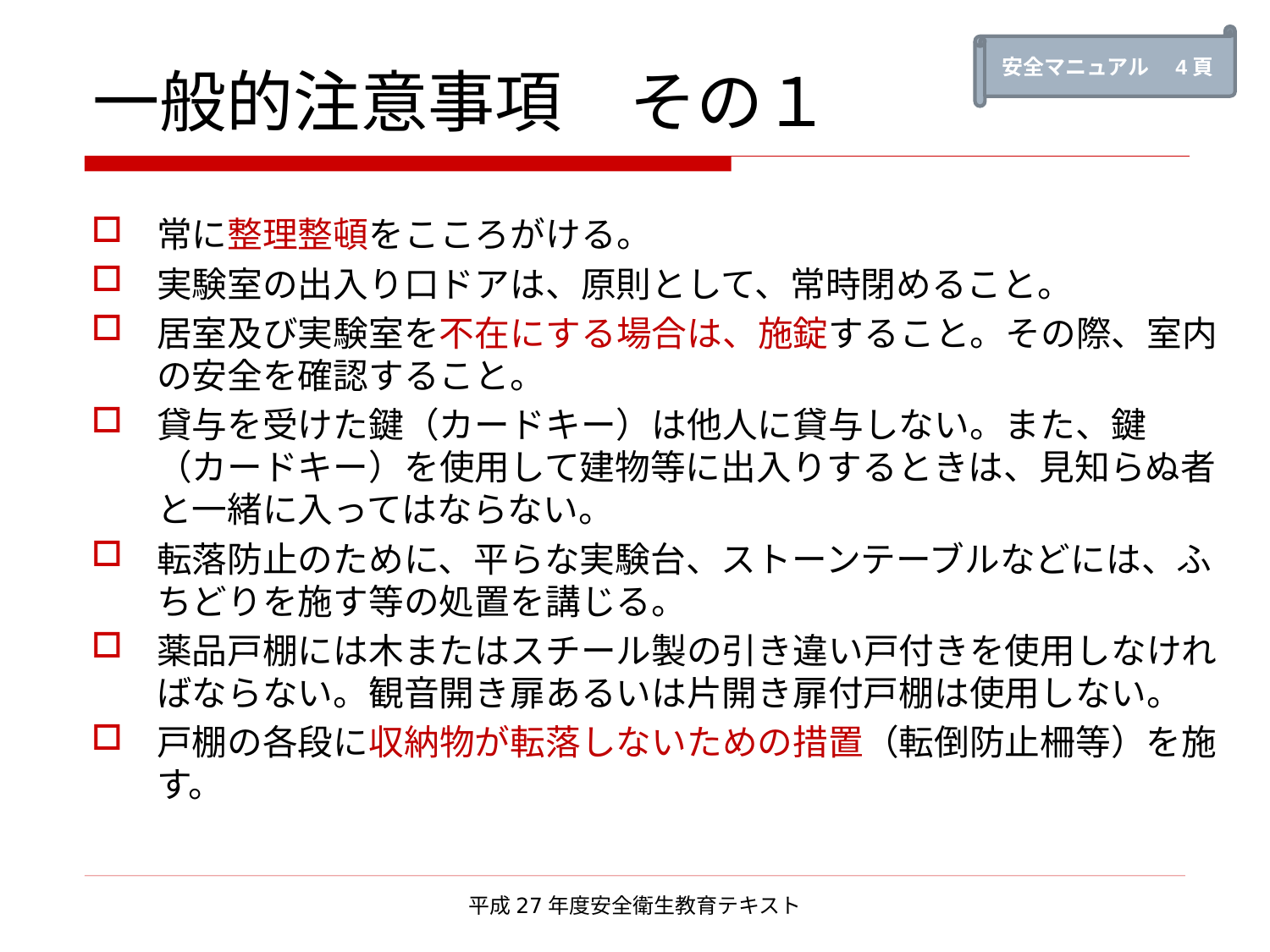

安全マニュアル　4頁
# 一般的注意事項　その１
常に整理整頓をこころがける。
実験室の出入り口ドアは、原則として、常時閉めること。
居室及び実験室を不在にする場合は、施錠すること。その際、室内の安全を確認すること。
貸与を受けた鍵（カードキー）は他人に貸与しない。また、鍵（カードキー）を使用して建物等に出入りするときは、見知らぬ者と一緒に入ってはならない。
転落防止のために、平らな実験台、ストーンテーブルなどには、ふちどりを施す等の処置を講じる。
薬品戸棚には木またはスチール製の引き違い戸付きを使用しなければならない。観音開き扉あるいは片開き扉付戸棚は使用しない。
戸棚の各段に収納物が転落しないための措置（転倒防止柵等）を施す。
平成27年度安全衛生教育テキスト